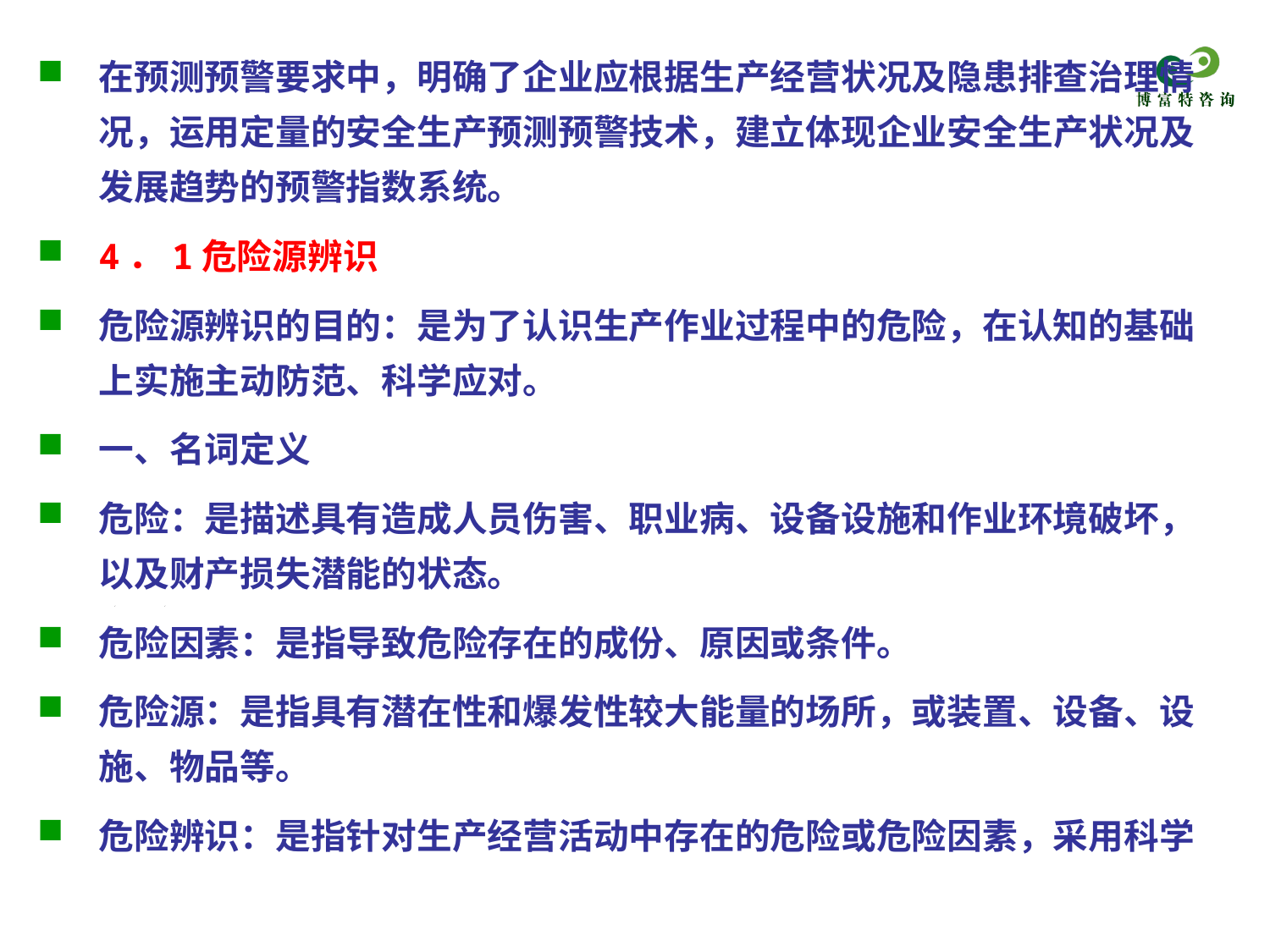

在预测预警要求中，明确了企业应根据生产经营状况及隐患排查治理情况，运用定量的安全生产预测预警技术，建立体现企业安全生产状况及发展趋势的预警指数系统。
4．1危险源辨识
危险源辨识的目的：是为了认识生产作业过程中的危险，在认知的基础上实施主动防范、科学应对。
一、名词定义
危险：是描述具有造成人员伤害、职业病、设备设施和作业环境破坏，以及财产损失潜能的状态。
危险因素：是指导致危险存在的成份、原因或条件。
危险源：是指具有潜在性和爆发性较大能量的场所，或装置、设备、设施、物品等。
危险辨识：是指针对生产经营活动中存在的危险或危险因素，采用科学